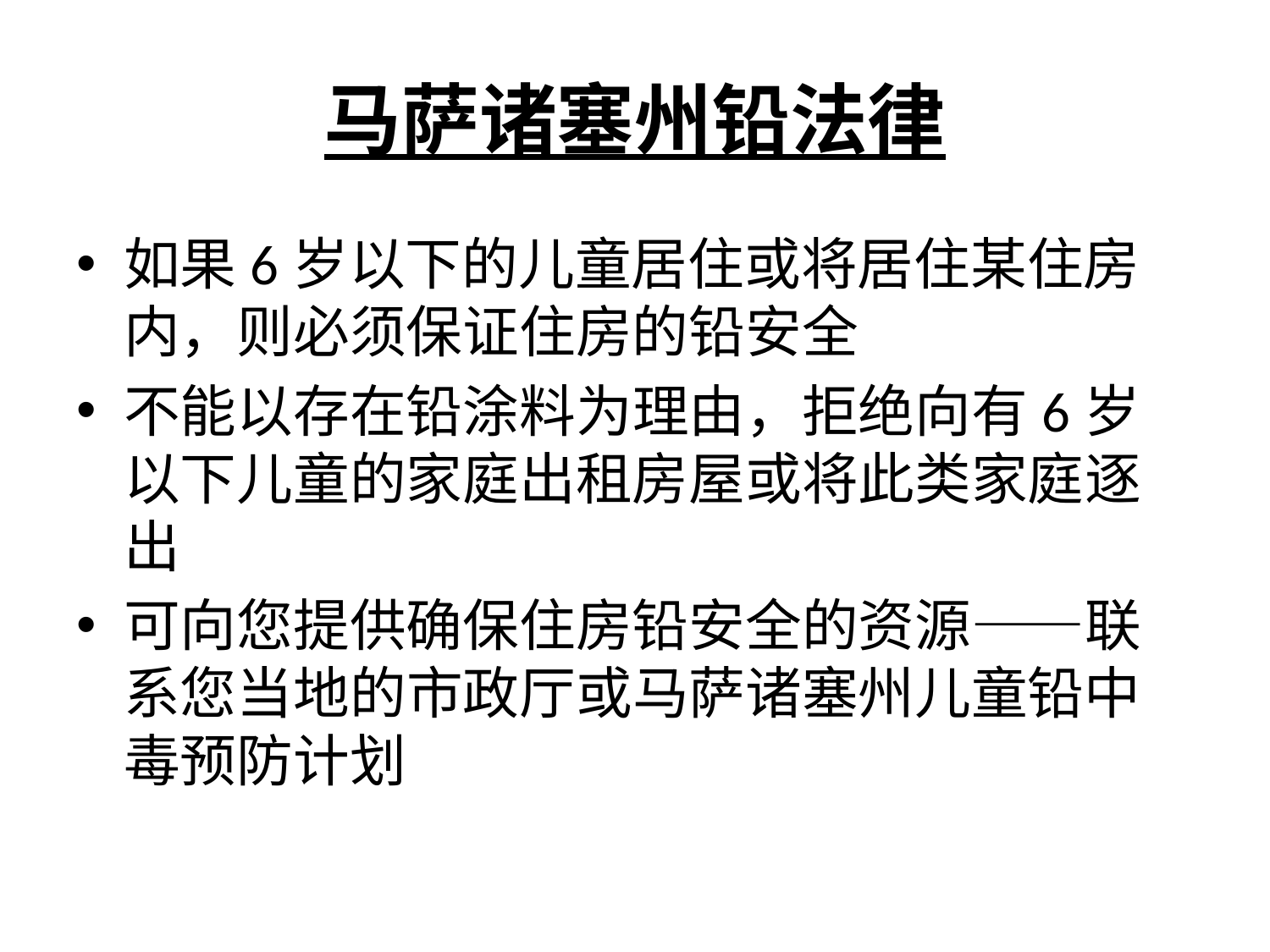

# 马萨诸塞州铅法律
如果6岁以下的儿童居住或将居住某住房内，则必须保证住房的铅安全
不能以存在铅涂料为理由，拒绝向有6岁以下儿童的家庭出租房屋或将此类家庭逐出
可向您提供确保住房铅安全的资源——联系您当地的市政厅或马萨诸塞州儿童铅中毒预防计划